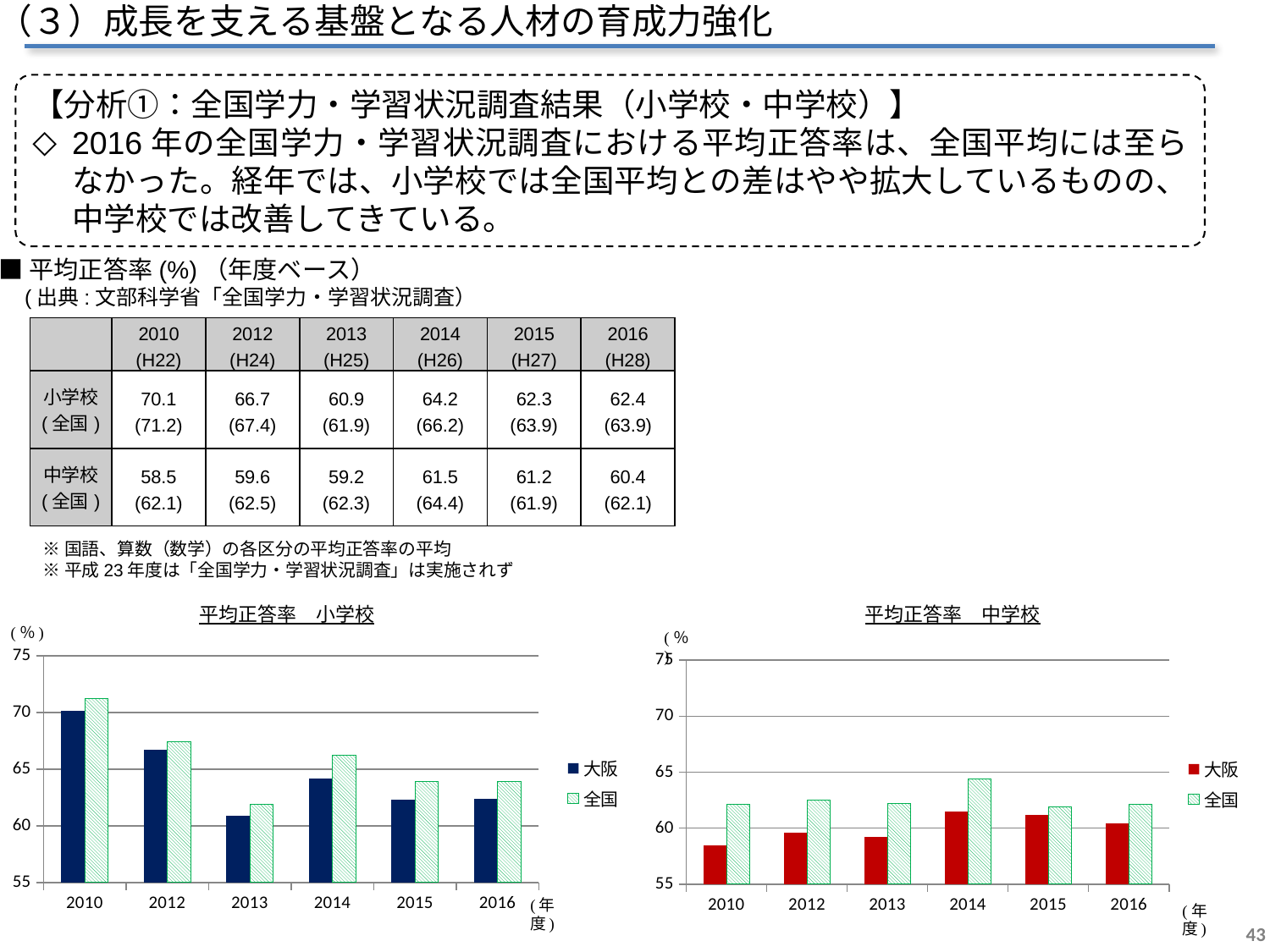

（３）成長を支える基盤となる人材の育成力強化
【分析①：全国学力・学習状況調査結果（小学校・中学校）】
2016年の全国学力・学習状況調査における平均正答率は、全国平均には至らなかった。経年では、小学校では全国平均との差はやや拡大しているものの、中学校では改善してきている。
■平均正答率(%)（年度ベース）
　(出典:文部科学省「全国学力・学習状況調査）
|  | 2010 (H22) | 2012 (H24) | 2013 (H25) | 2014 (H26) | 2015 (H27) | 2016 (H28) |
| --- | --- | --- | --- | --- | --- | --- |
| 小学校 (全国) | 70.1 (71.2) | 66.7 (67.4) | 60.9 (61.9) | 64.2 (66.2) | 62.3 (63.9) | 62.4 (63.9) |
| 中学校 (全国) | 58.5 (62.1) | 59.6 (62.5) | 59.2 (62.3) | 61.5 (64.4) | 61.2 (61.9) | 60.4 (62.1) |
※国語、算数（数学）の各区分の平均正答率の平均
※平成23年度は「全国学力・学習状況調査」は実施されず
平均正答率　小学校
平均正答率　中学校

### Chart

| Category | 大阪 | 全国 |
|---|---|---|
| 2010 | 70.1 | 71.2 |
| 2012 | 66.7 | 67.4 |
| 2013 | 60.9 | 61.9 |
| 2014 | 64.2 | 66.2 |
| 2015 | 62.3 | 63.9 |
| 2016 | 62.4 | 63.9 |

### Chart

| Category | 大阪 | 全国 |
|---|---|---|
| 2010 | 58.5 | 62.1 |
| 2012 | 59.6 | 62.5 |
| 2013 | 59.2 | 62.2 |
| 2014 | 61.5 | 64.4 |
| 2015 | 61.2 | 61.9 |
| 2016 | 60.4 | 62.1 |
43